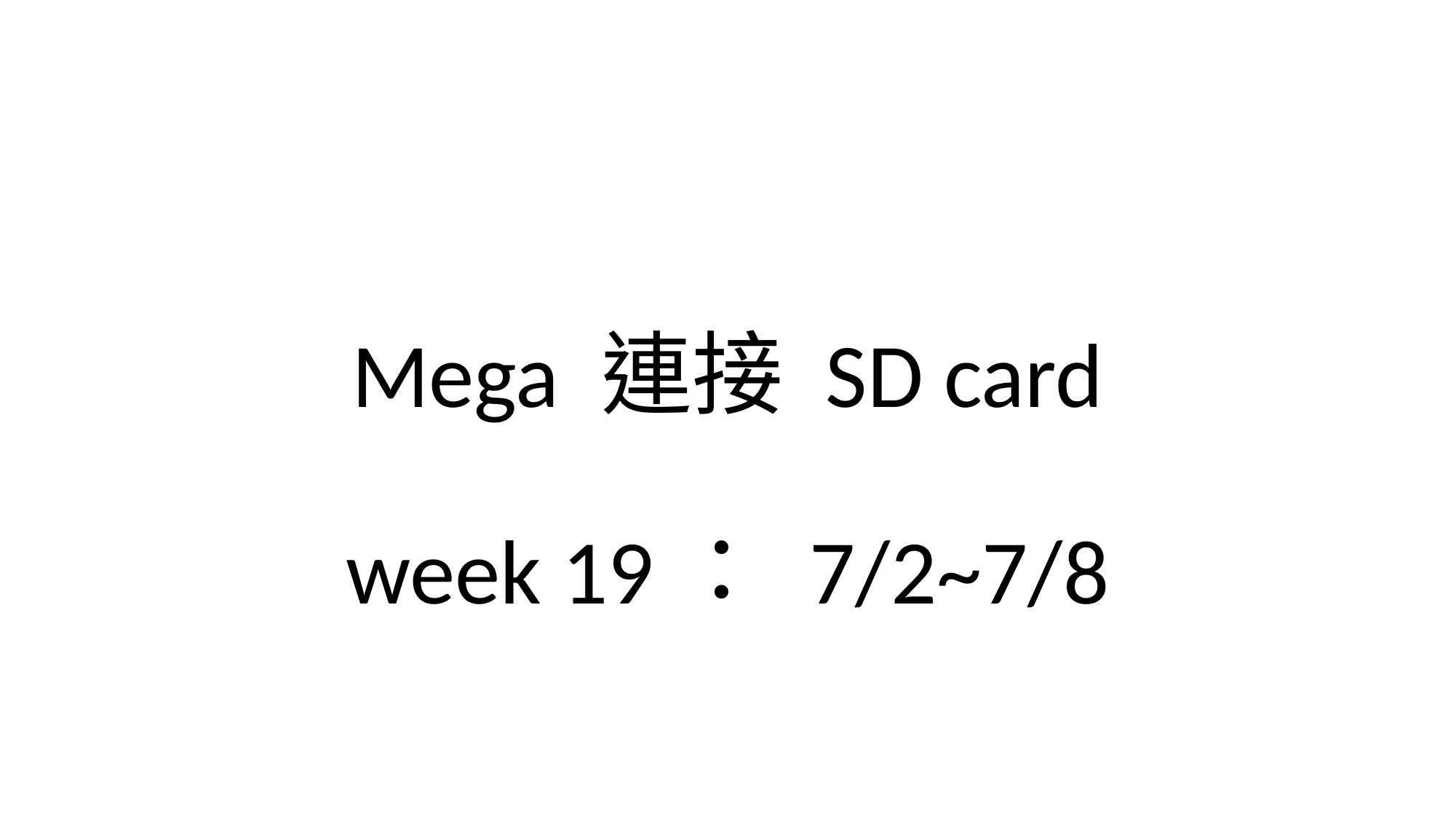

# Mega 連接 SD card week 19： 7/2~7/8